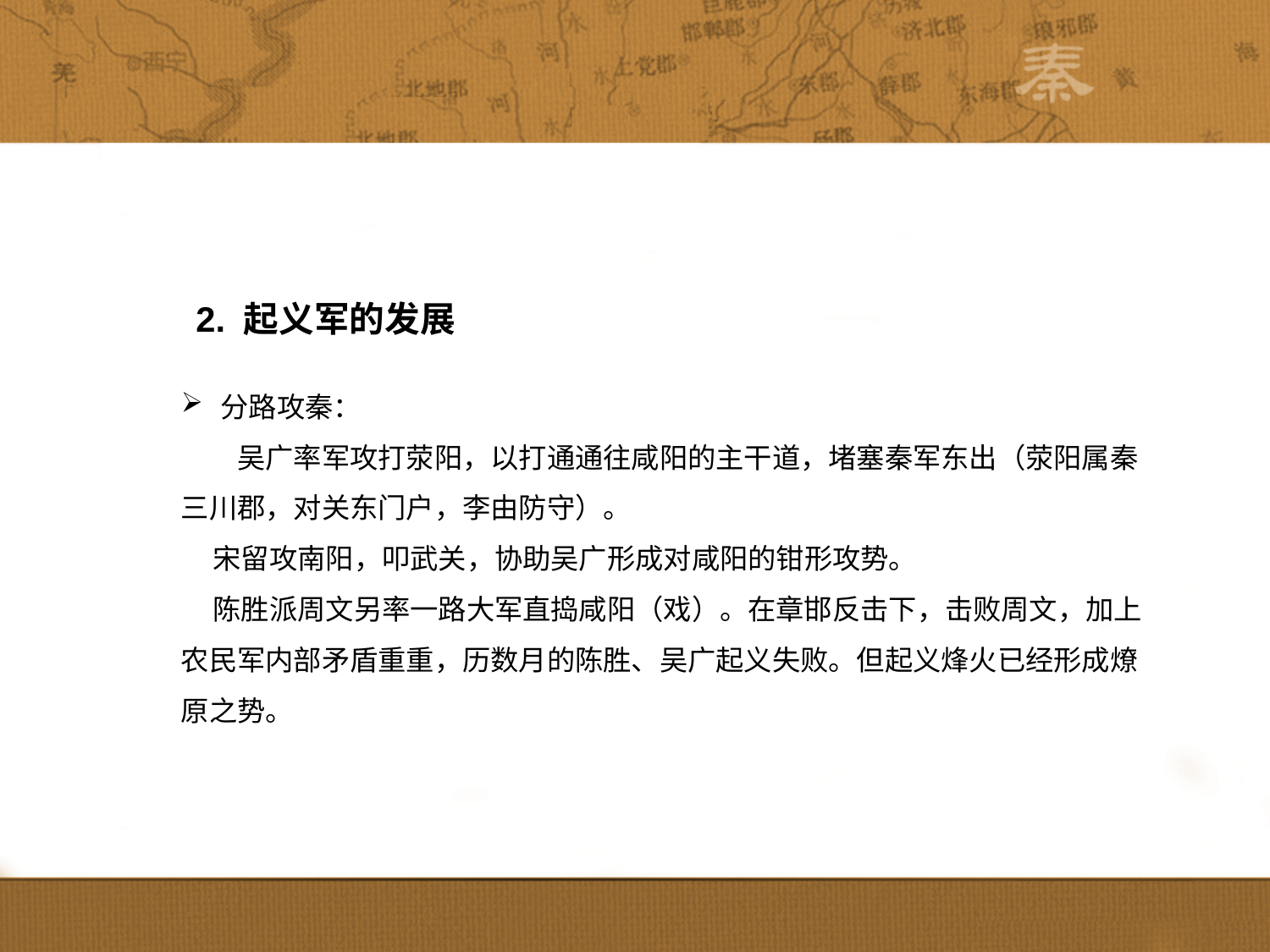

2. 起义军的发展
分路攻秦：
　　吴广率军攻打荥阳，以打通通往咸阳的主干道，堵塞秦军东出（荥阳属秦三川郡，对关东门户，李由防守）。
    宋留攻南阳，叩武关，协助吴广形成对咸阳的钳形攻势。
    陈胜派周文另率一路大军直捣咸阳（戏）。在章邯反击下，击败周文，加上农民军内部矛盾重重，历数月的陈胜、吴广起义失败。但起义烽火已经形成燎原之势。